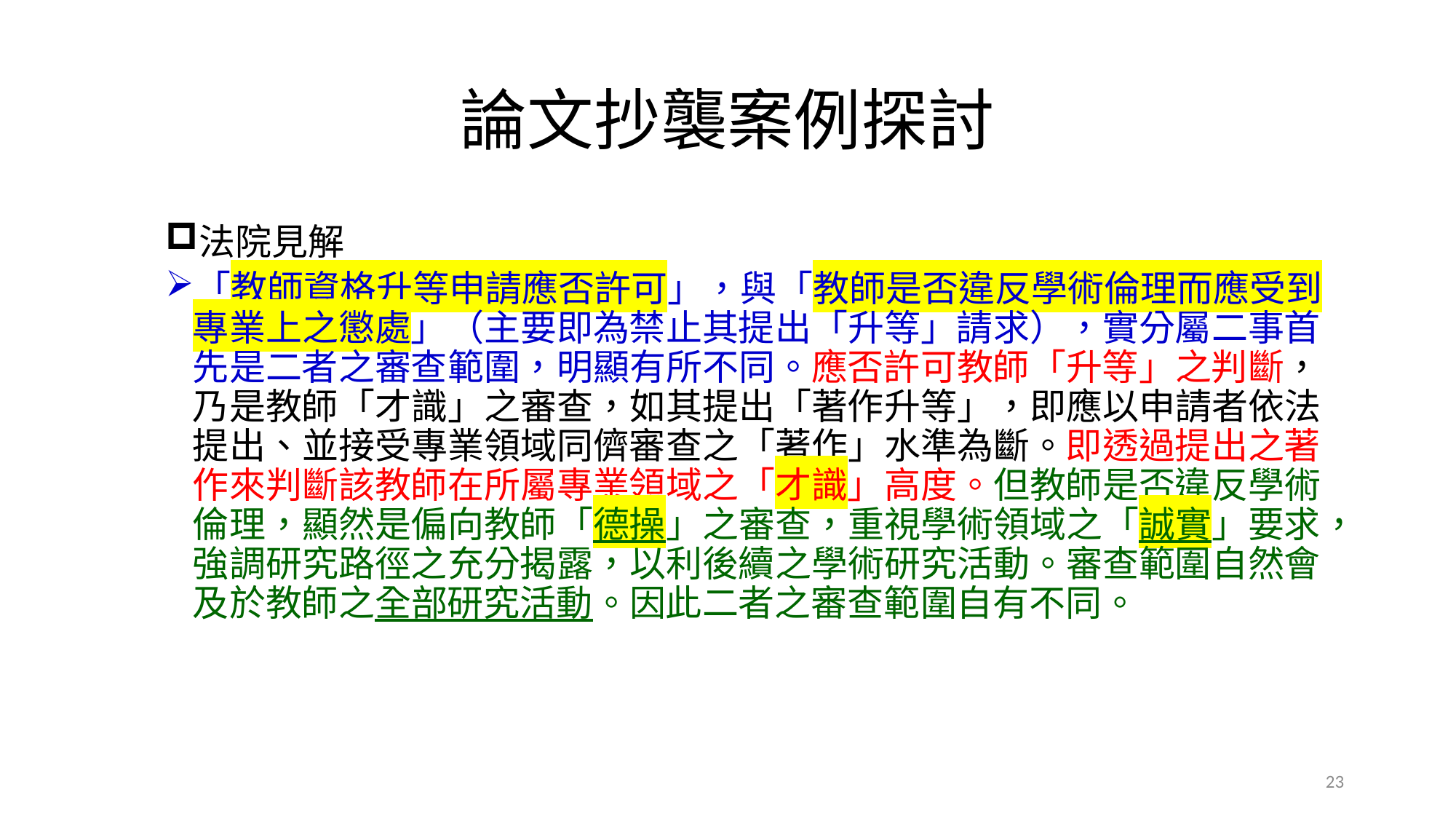

# 論文抄襲案例探討
法院見解
「教師資格升等申請應否許可」，與「教師是否違反學術倫理而應受到專業上之懲處」（主要即為禁止其提出「升等」請求），實分屬二事首先是二者之審查範圍，明顯有所不同。應否許可教師「升等」之判斷，乃是教師「才識」之審查，如其提出「著作升等」，即應以申請者依法提出、並接受專業領域同儕審查之「著作」水準為斷。即透過提出之著作來判斷該教師在所屬專業領域之「才識」高度。但教師是否違反學術倫理，顯然是偏向教師「德操」之審查，重視學術領域之「誠實」要求，強調研究路徑之充分揭露，以利後續之學術研究活動。審查範圍自然會及於教師之全部研究活動。因此二者之審查範圍自有不同。

23